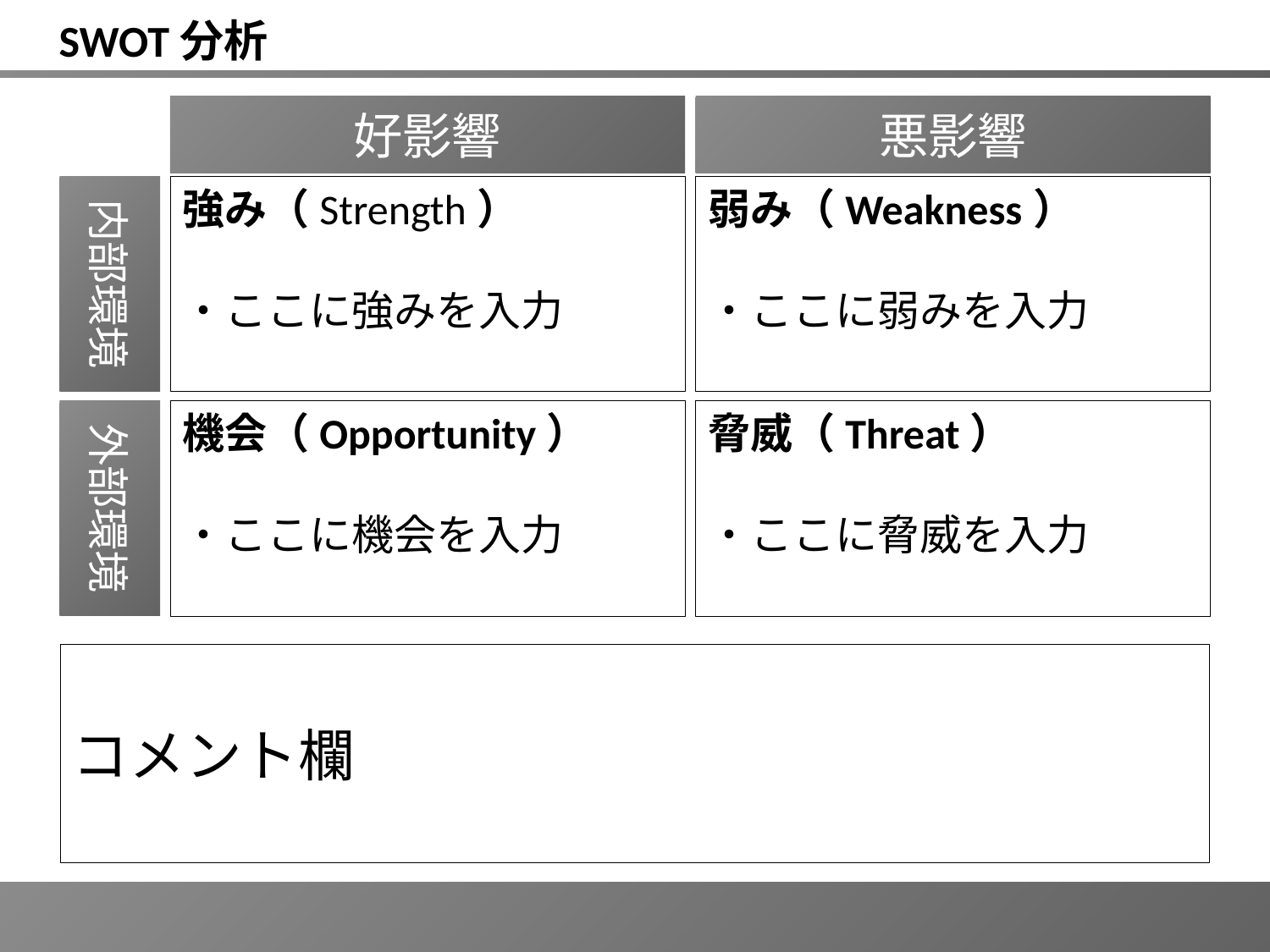

SWOT分析

好影響
悪影響
内部環境
強み（Strength）

・ここに強みを入力
弱み（Weakness）

・ここに弱みを入力
外部環境
機会（Opportunity）

・ここに機会を入力
脅威（Threat）

・ここに脅威を入力
コメント欄